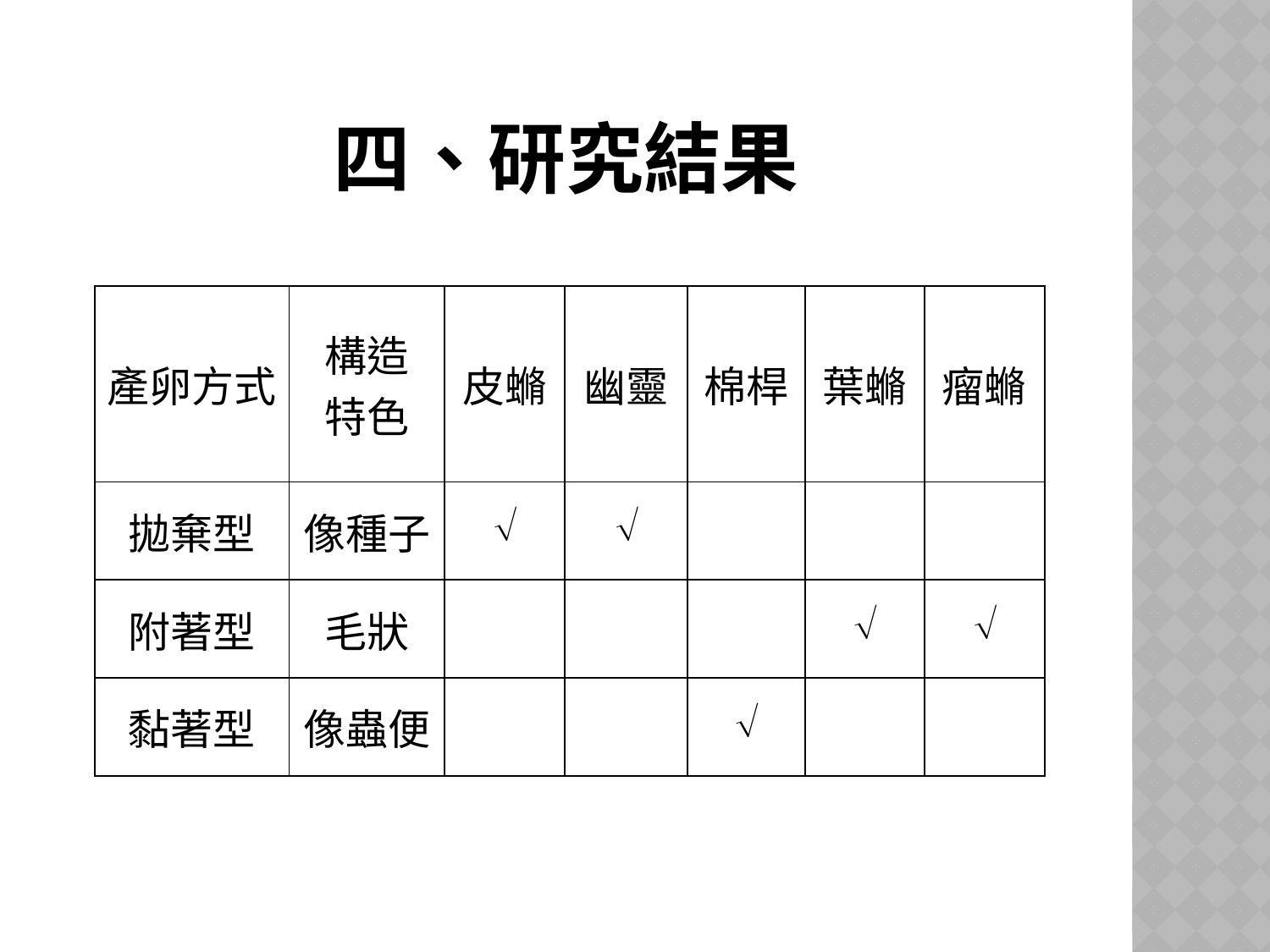

# 四、研究結果
| 產卵方式 | 構造 特色 | 皮䗛 | 幽靈 | 棉桿 | 葉䗛 | 瘤䗛 |
| --- | --- | --- | --- | --- | --- | --- |
| 拋棄型 | 像種子 | √ | √ |  |  |  |
| 附著型 | 毛狀 |  |  |  | √ | √ |
| 黏著型 | 像蟲便 |  |  | √ |  |  |